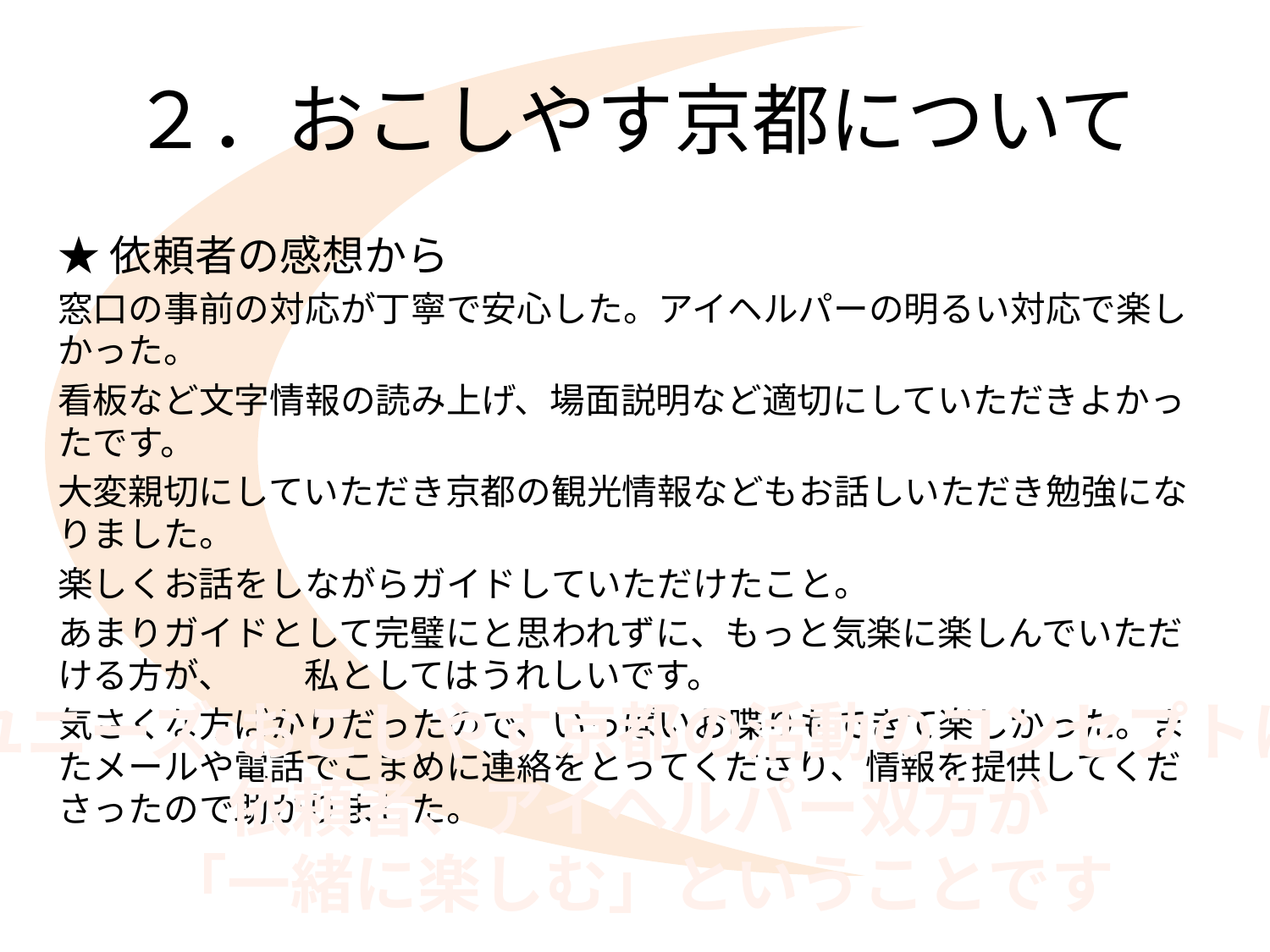

# ２．おこしやす京都について
★依頼者の感想から
窓口の事前の対応が丁寧で安心した。アイヘルパーの明るい対応で楽しかった。
看板など文字情報の読み上げ、場面説明など適切にしていただきよかったです。
大変親切にしていただき京都の観光情報などもお話しいただき勉強になりました。
楽しくお話をしながらガイドしていただけたこと。
あまりガイドとして完璧にと思われずに、もっと気楽に楽しんでいただける方が、　　私としてはうれしいです。
気さくな方ばかりだったので、いっぱいお喋りもできて楽しかった。またメールや電話でこまめに連絡をとってくださり、情報を提供してくださったので助かりました。
ユニーズ・おこしやす京都の活動のコンセプトは
依頼者、アイヘルパー双方が
「一緒に楽しむ」ということです